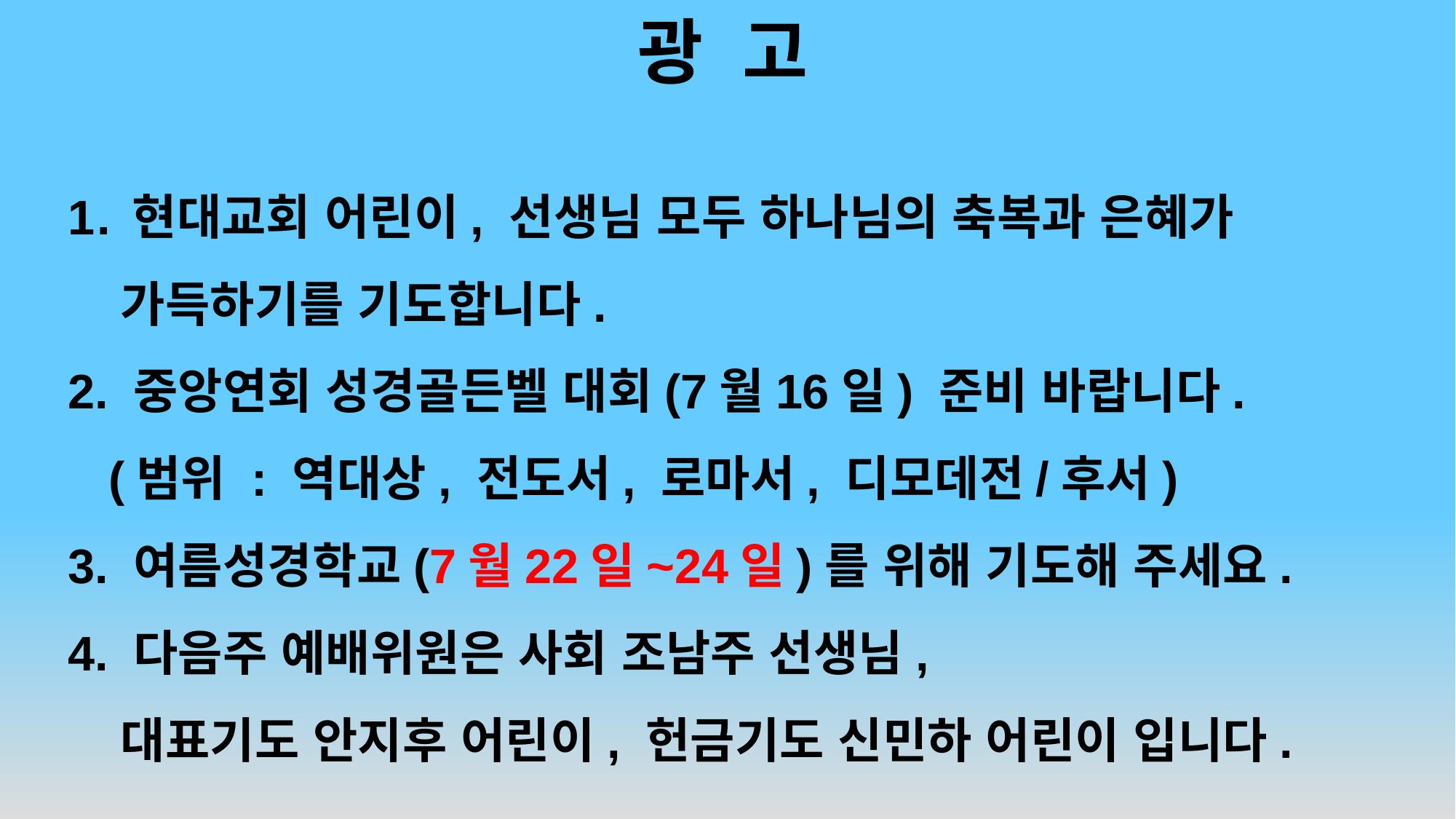

# 광  고
현대교회 어린이, 선생님 모두 하나님의 축복과 은혜가
   가득하기를 기도합니다.
2. 중앙연회 성경골든벨 대회(7월16일) 준비 바랍니다.
   (범위 : 역대상, 전도서, 로마서, 디모데전/후서)
3. 여름성경학교(7월22일~24일)를 위해 기도해 주세요.
4. 다음주 예배위원은 사회 조남주 선생님,
   대표기도 안지후 어린이, 헌금기도 신민하 어린이 입니다.